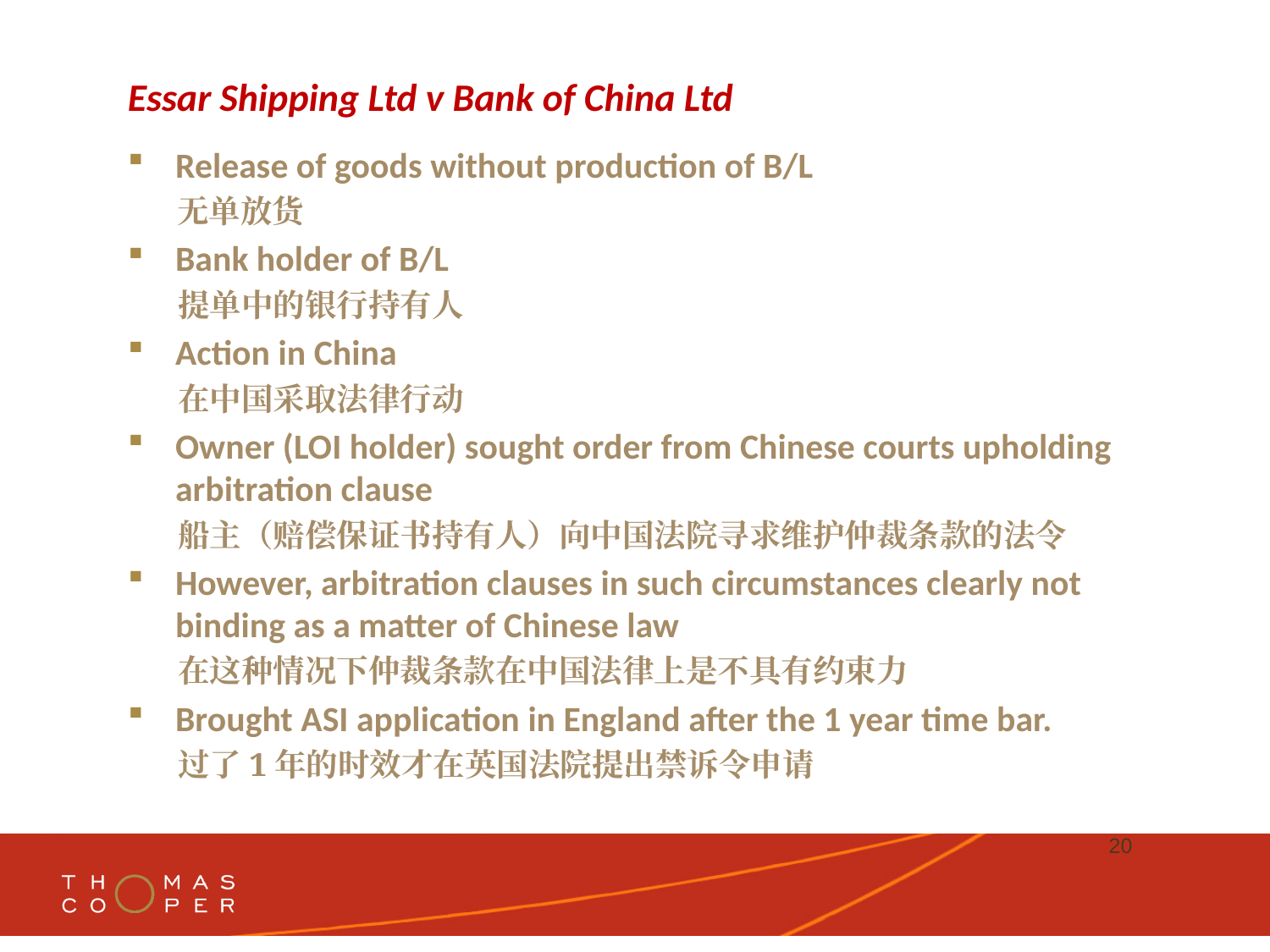

# Essar Shipping Ltd v Bank of China Ltd
Release of goods without production of B/L
无单放货
Bank holder of B/L
提单中的银行持有人
Action in China
在中国采取法律行动
Owner (LOI holder) sought order from Chinese courts upholding arbitration clause
船主（赔偿保证书持有人）向中国法院寻求维护仲裁条款的法令
However, arbitration clauses in such circumstances clearly not binding as a matter of Chinese law
在这种情况下仲裁条款在中国法律上是不具有约束力
Brought ASI application in England after the 1 year time bar.
过了1年的时效才在英国法院提出禁诉令申请
20